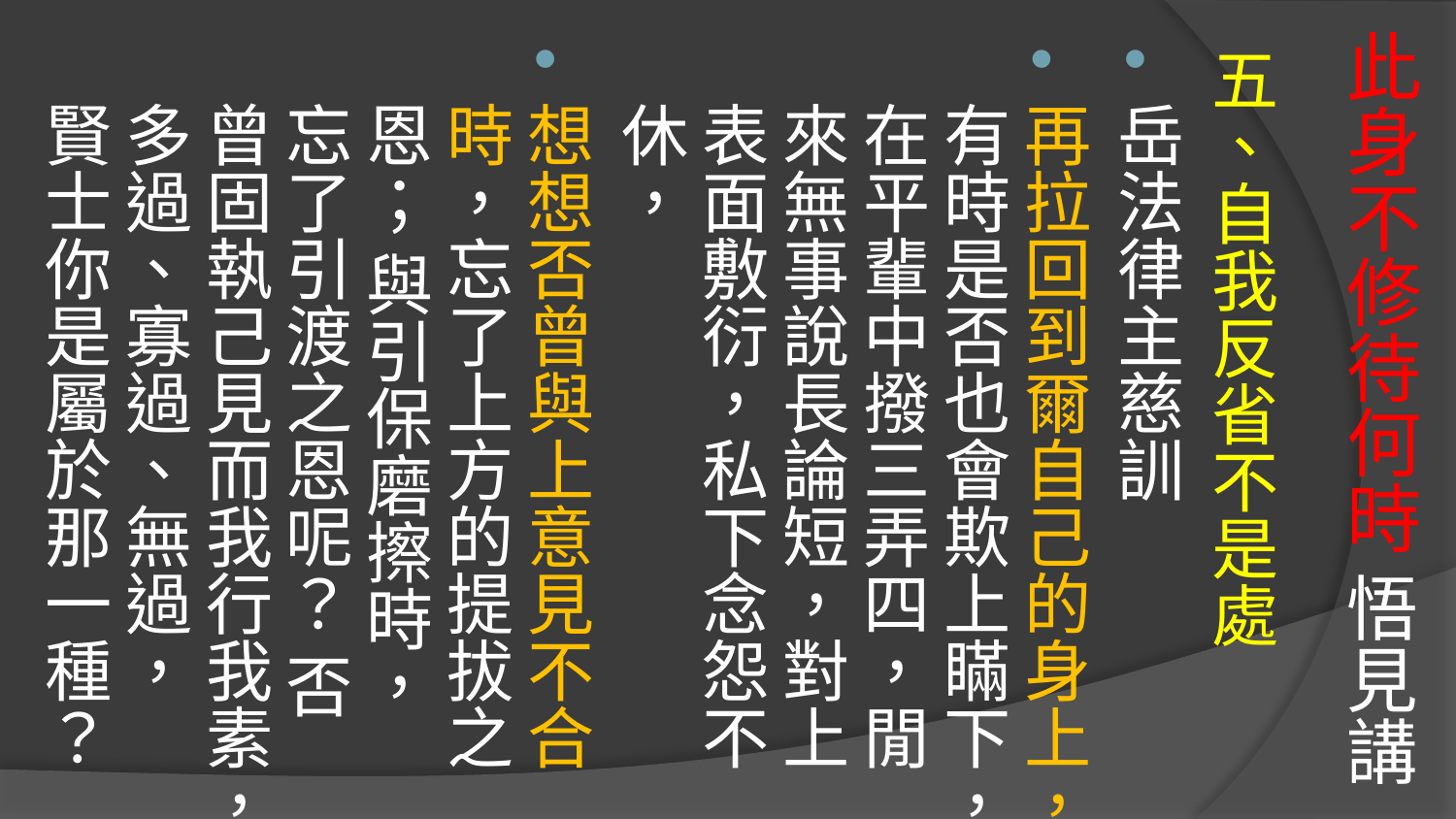

# 此身不修待何時 悟見講
五、自我反省不是處
岳法律主慈訓
再拉回到爾自己的身上，有時是否也會欺上瞞下，在平輩中撥三弄四，閒來無事說長論短，對上表面敷衍，私下念怨不休，
想想否曾與上意見不合時，忘了上方的提拔之恩； 與引保磨擦時，忘了引渡之恩呢？ 否曾固執己見而我行我素，多過、寡過、無過， 賢士你是屬於那一種？